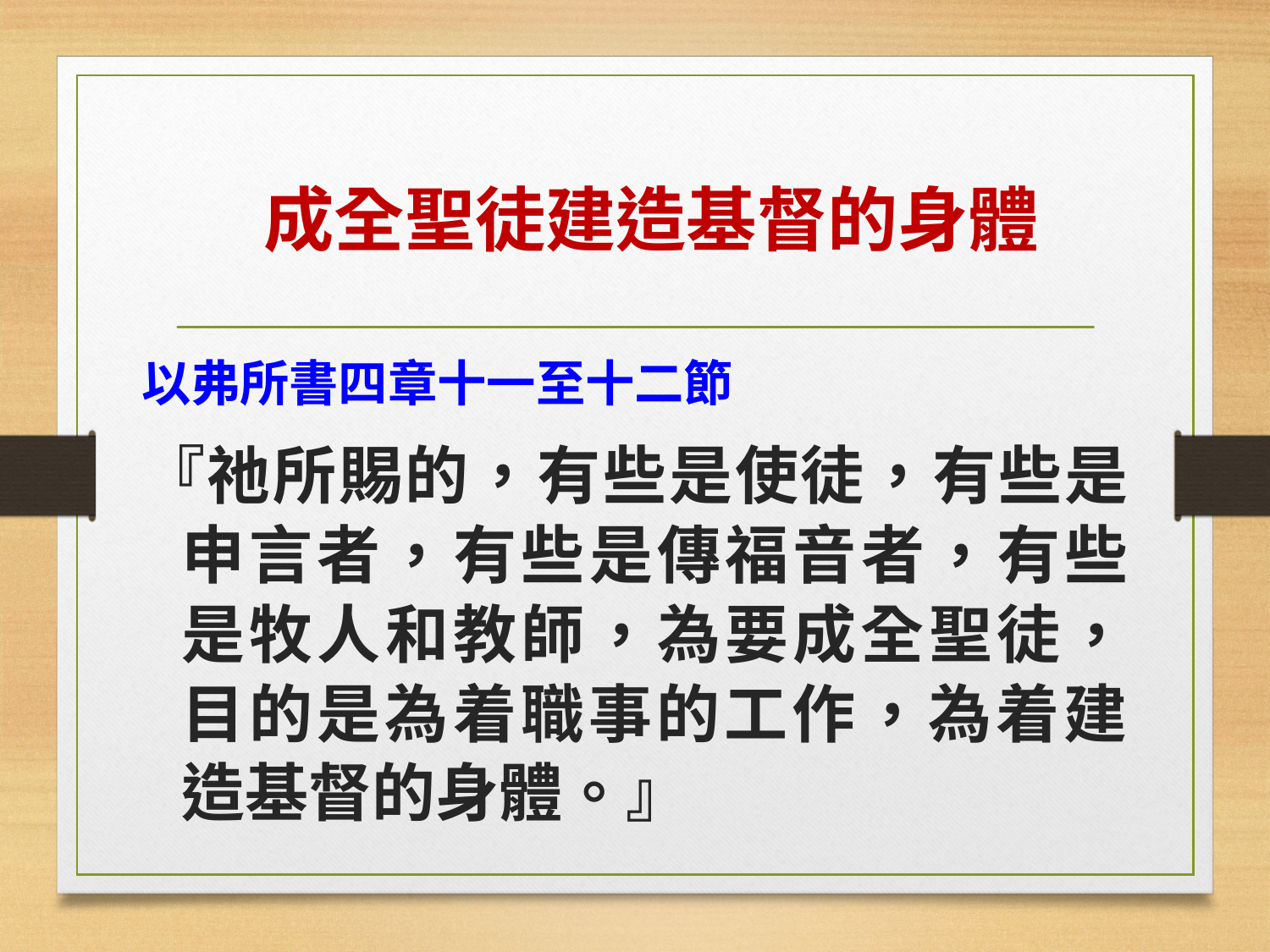

# 成全聖徒建造基督的身體
以弗所書四章十一至十二節
『祂所賜的，有些是使徒，有些是申言者，有些是傳福音者，有些是牧人和教師，為要成全聖徒，目的是為着職事的工作，為着建造基督的身體。』